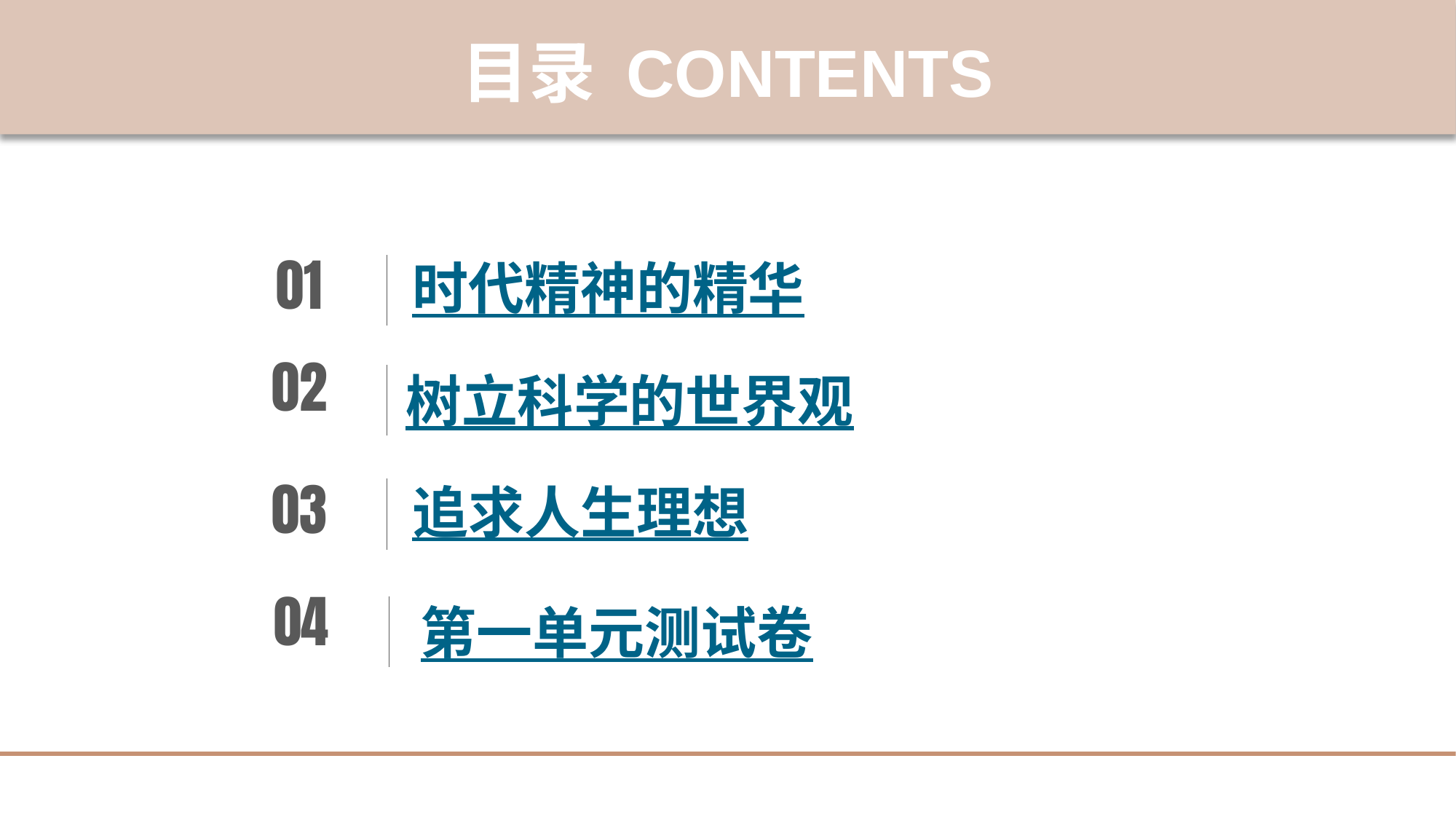

目录 CONTENTS
时代精神的精华
01
02
树立科学的世界观
追求人生理想
03
04
第一单元测试卷